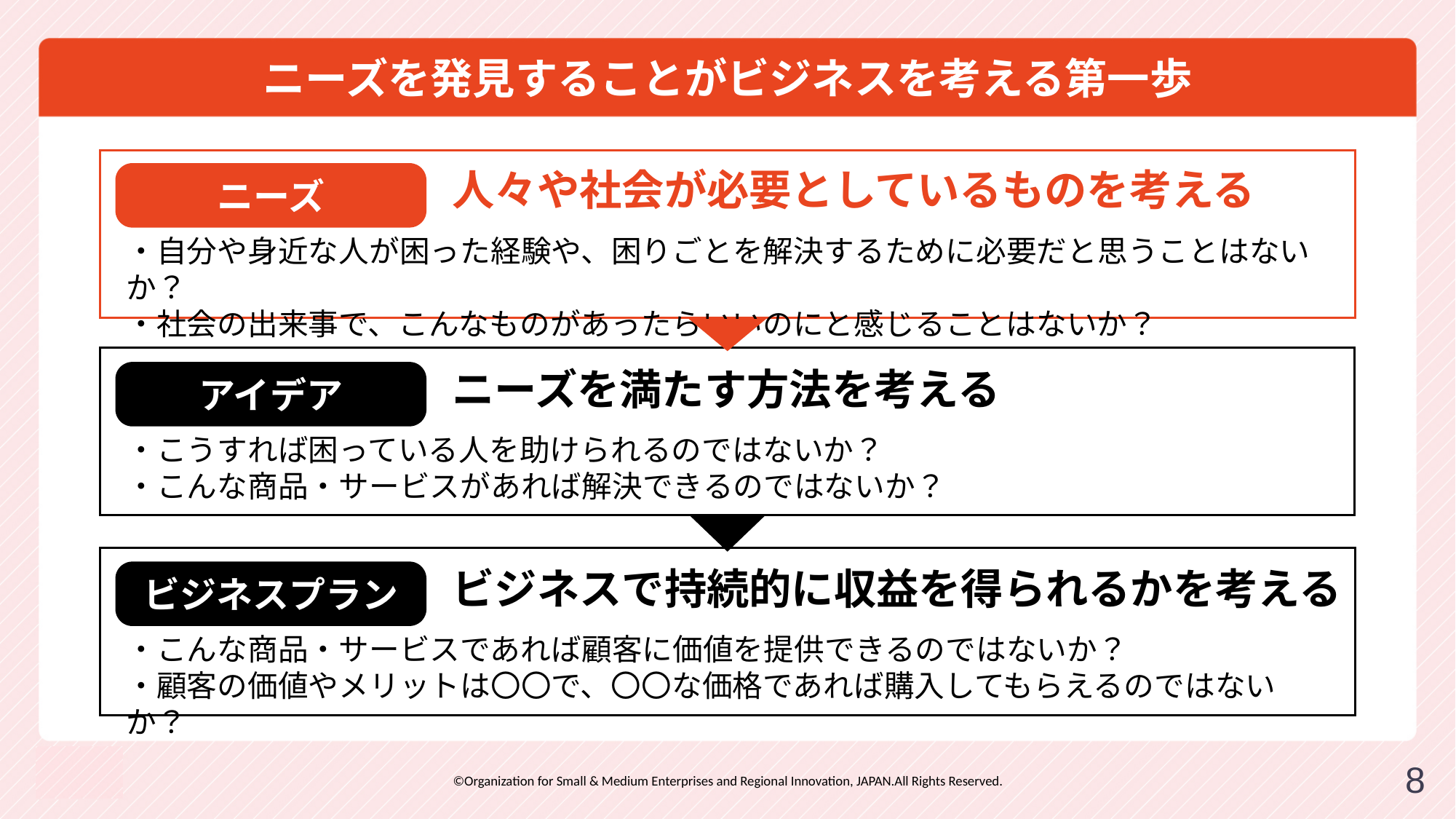

# ニーズを発見することがビジネスを考える第一歩

人々や社会が必要としているものを考える
ニーズ
・自分や身近な人が困った経験や、困りごとを解決するために必要だと思うことはないか？
・社会の出来事で、こんなものがあったらいいのにと感じることはないか？

ニーズを満たす方法を考える
アイデア
・こうすれば困っている人を助けられるのではないか？
・こんな商品・サービスがあれば解決できるのではないか？

ビジネスで持続的に収益を得られるかを考える
ビジネスプラン
・こんな商品・サービスであれば顧客に価値を提供できるのではないか？
・顧客の価値やメリットは〇〇で、〇〇な価格であれば購入してもらえるのではないか？